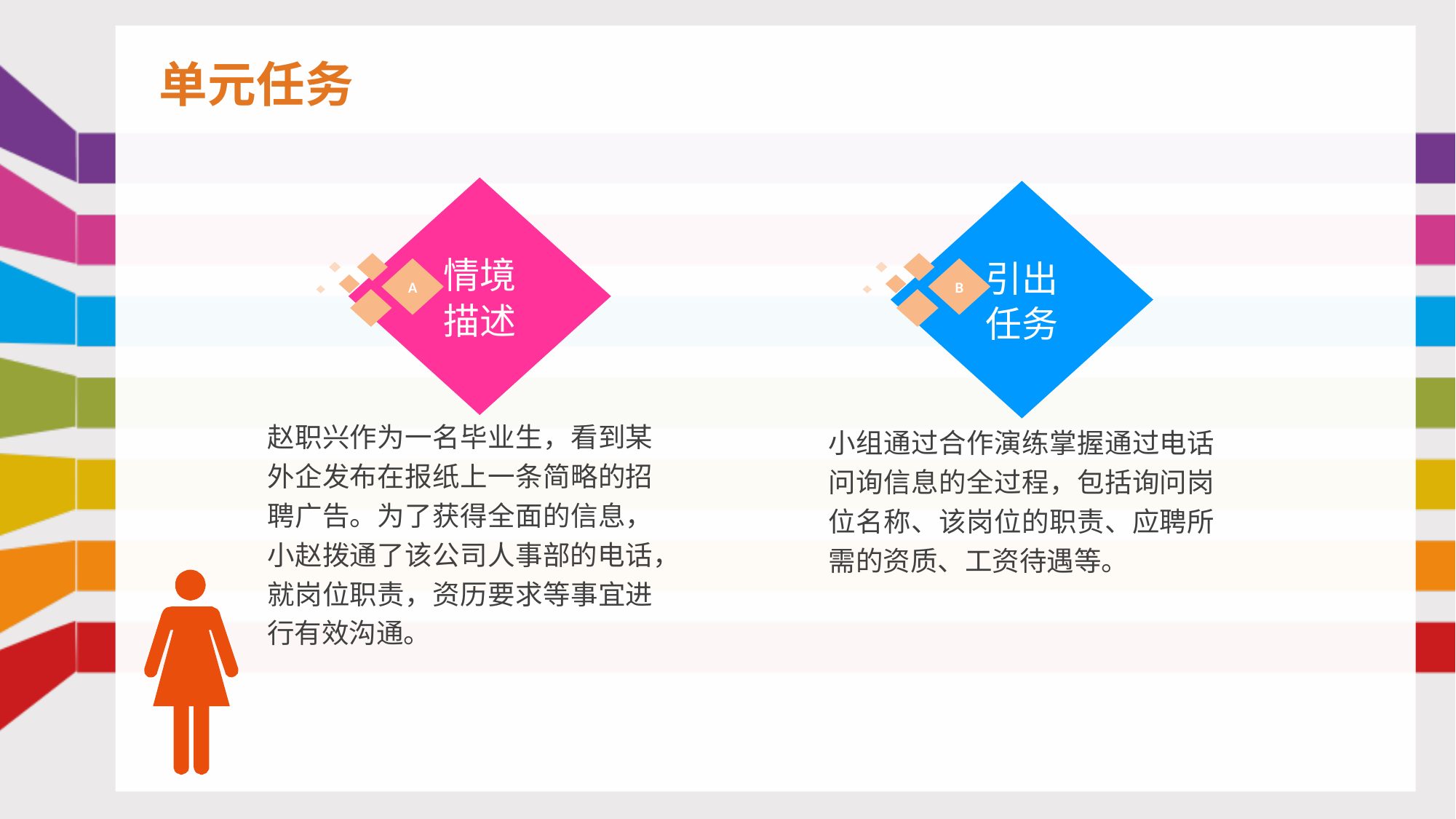

# 单元任务
情境
描述
引出
任务

A

B

赵职兴作为一名毕业生，看到某外企发布在报纸上一条简略的招聘广告。为了获得全面的信息，小赵拨通了该公司人事部的电话，就岗位职责，资历要求等事宜进行有效沟通。
小组通过合作演练掌握通过电话问询信息的全过程，包括询问岗位名称、该岗位的职责、应聘所需的资质、工资待遇等。